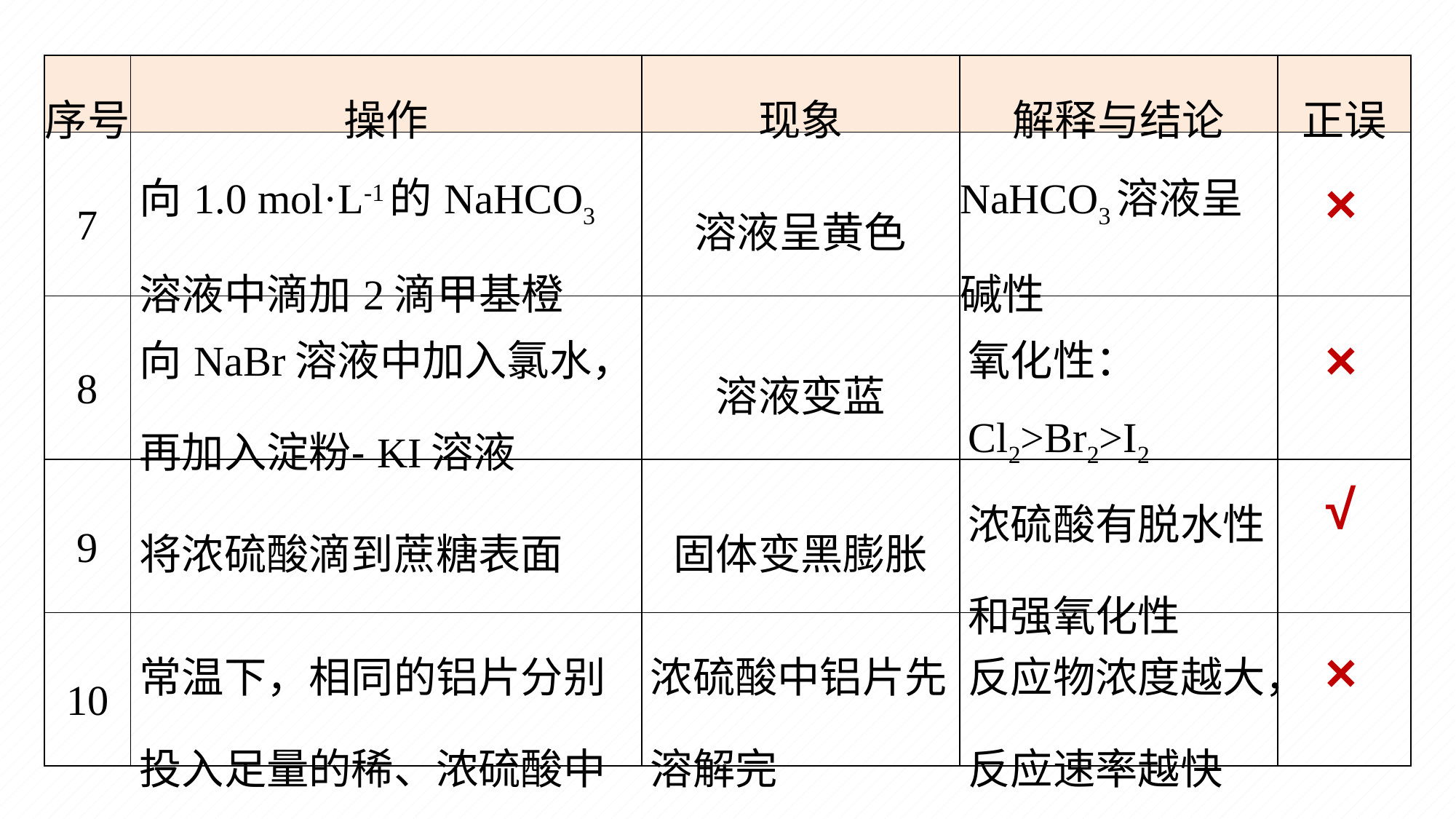

| 序号 | 操作 | 现象 | 解释与结论 | 正误 |
| --- | --- | --- | --- | --- |
| 7 | 向1.0 mol·L-1的NaHCO3溶液中滴加2滴甲基橙 | 溶液呈黄色 | NaHCO3溶液呈碱性 |  |
| 8 | 向NaBr溶液中加入氯水，再加入淀粉⁃KI溶液 | 溶液变蓝 | 氧化性：Cl2>Br2>I2 |  |
| 9 | 将浓硫酸滴到蔗糖表面 | 固体变黑膨胀 | 浓硫酸有脱水性和强氧化性 |  |
| 10 | 常温下，相同的铝片分别投入足量的稀、浓硫酸中 | 浓硫酸中铝片先溶解完 | 反应物浓度越大，反应速率越快 |  |
×
×
√
×